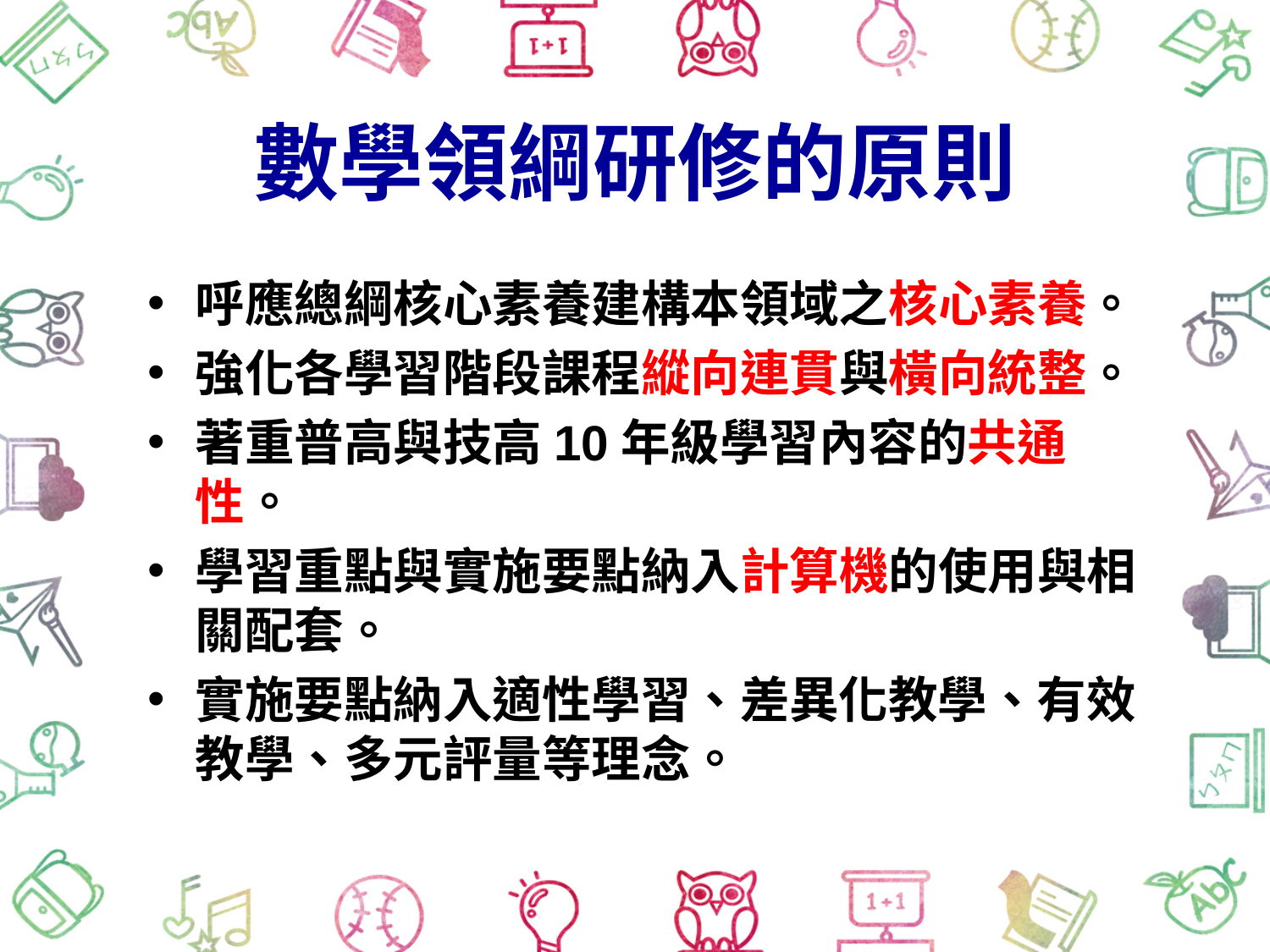

# 數學領綱研修的原則
呼應總綱核心素養建構本領域之核心素養。
強化各學習階段課程縱向連貫與橫向統整。
著重普高與技高10年級學習內容的共通性。
學習重點與實施要點納入計算機的使用與相關配套。
實施要點納入適性學習、差異化教學、有效教學、多元評量等理念。